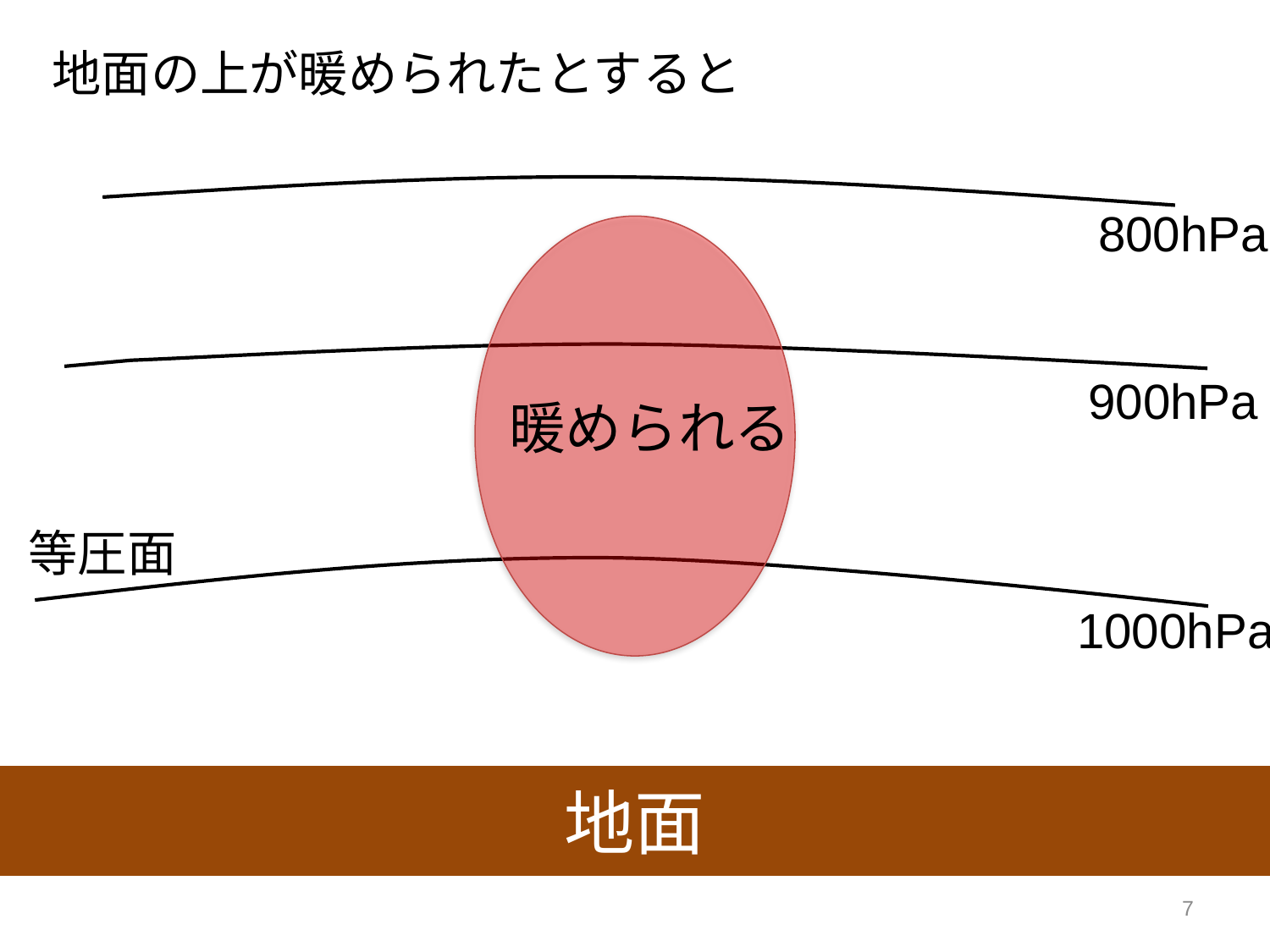

地面の上が暖められたとすると

800hPa

900hPa
暖められる
等圧面

1000hPa
地面
7